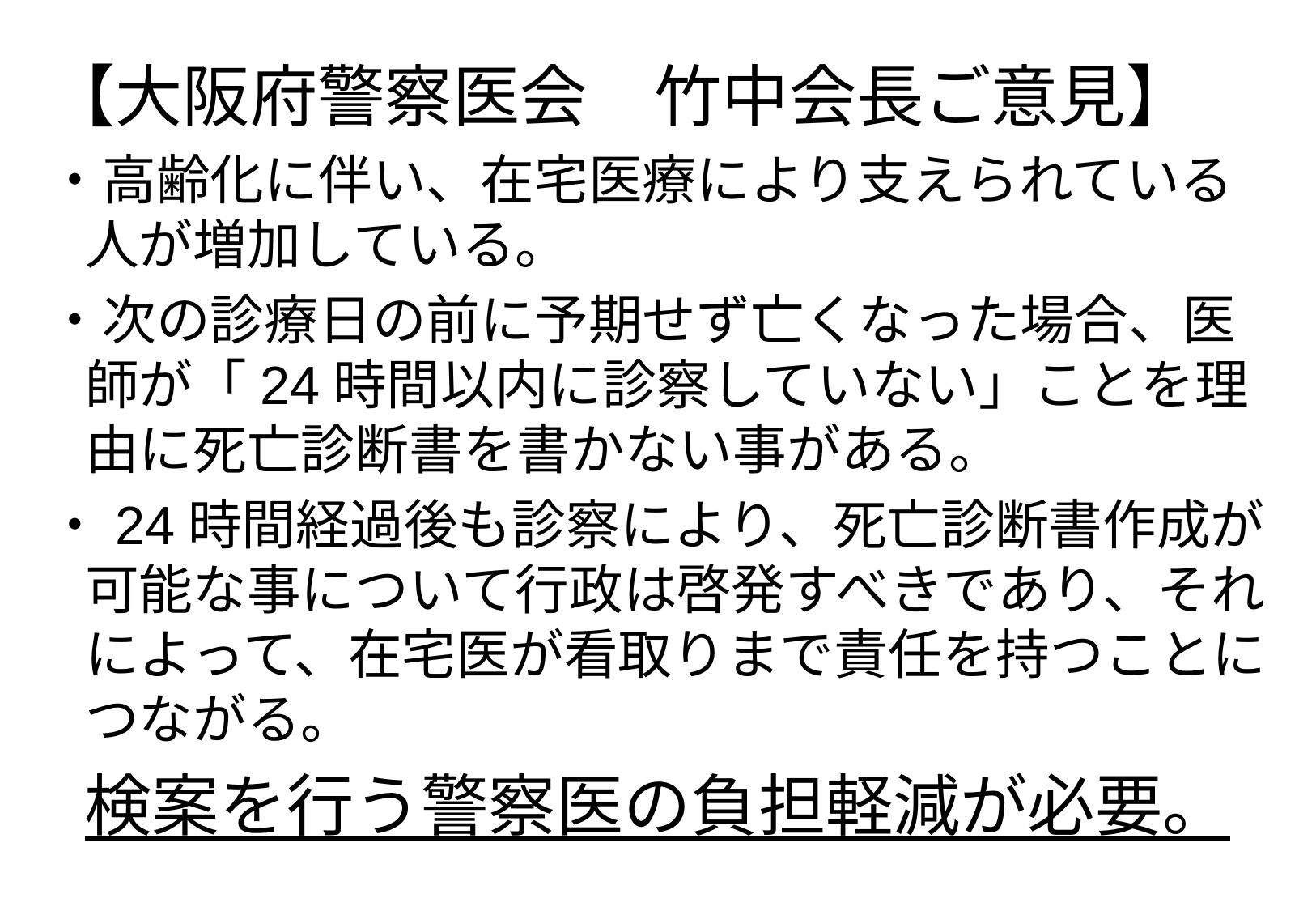

【大阪府警察医会　竹中会長ご意見】
・高齢化に伴い、在宅医療により支えられている人が増加している。
・次の診療日の前に予期せず亡くなった場合、医師が「24時間以内に診察していない」ことを理由に死亡診断書を書かない事がある。
・24時間経過後も診察により、死亡診断書作成が可能な事について行政は啓発すべきであり、それによって、在宅医が看取りまで責任を持つことにつながる。
検案を行う警察医の負担軽減が必要。